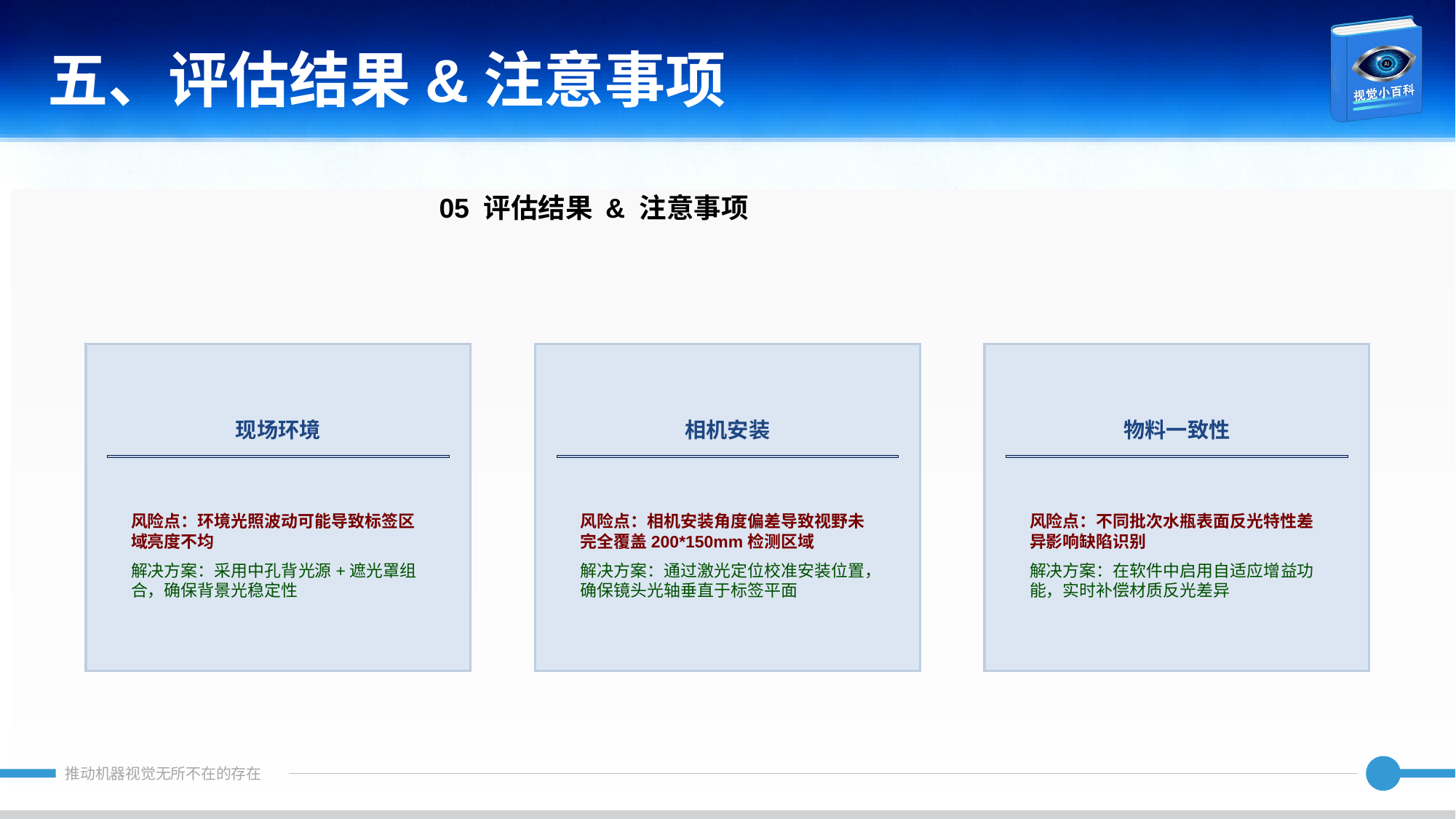

五、评估结果&注意事项

05 评估结果 & 注意事项

现场环境

相机安装

物料一致性

风险点：环境光照波动可能导致标签区域亮度不均
解决方案：采用中孔背光源+遮光罩组合，确保背景光稳定性

风险点：相机安装角度偏差导致视野未完全覆盖200*150mm检测区域
解决方案：通过激光定位校准安装位置，确保镜头光轴垂直于标签平面

风险点：不同批次水瓶表面反光特性差异影响缺陷识别
解决方案：在软件中启用自适应增益功能，实时补偿材质反光差异
11